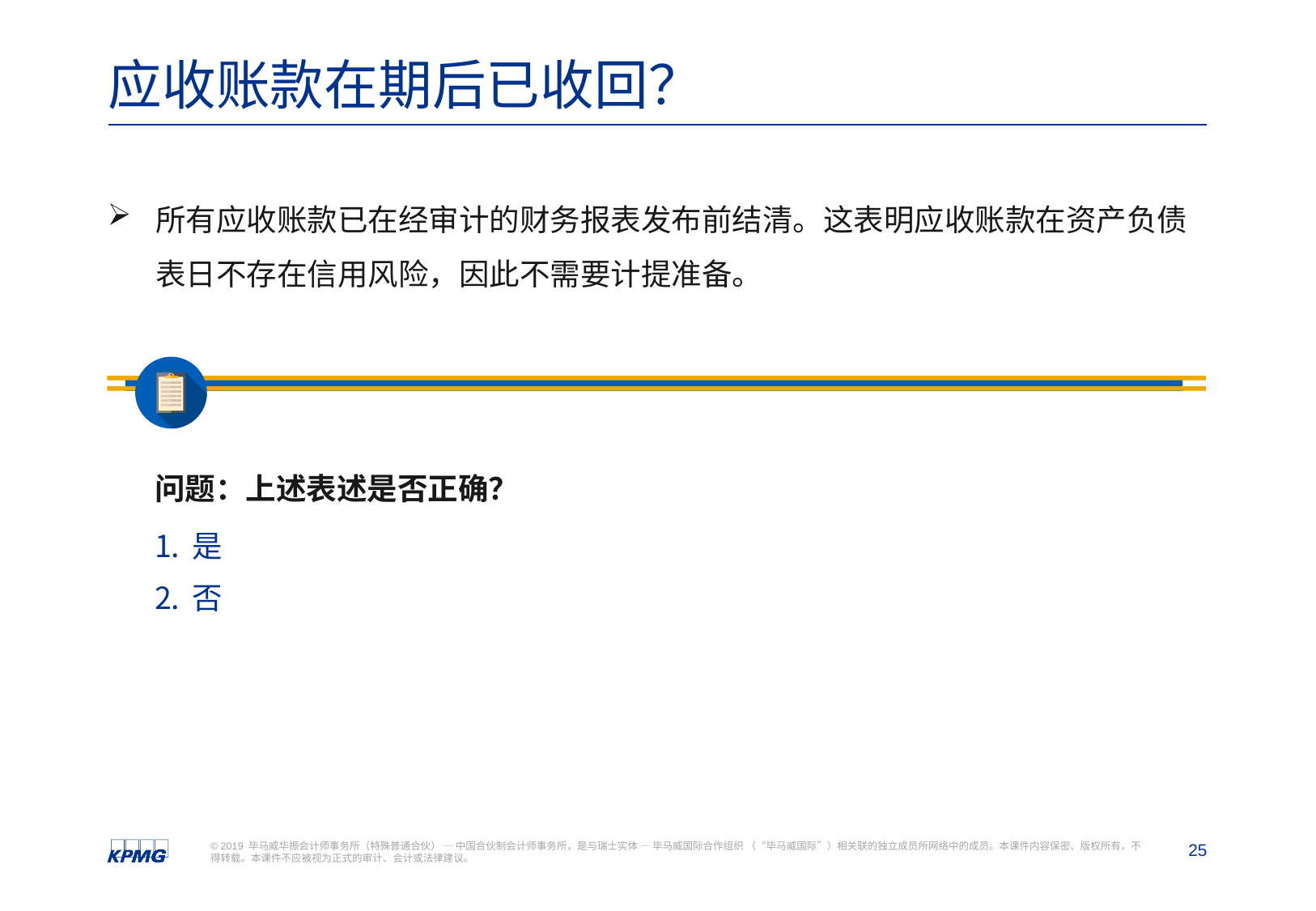

# 应收账款在期后已收回？
所有应收账款已在经审计的财务报表发布前结清。这表明应收账款在资产负债表日不存在信用风险，因此不需要计提准备。

问题：上述表述是否正确？
是
否